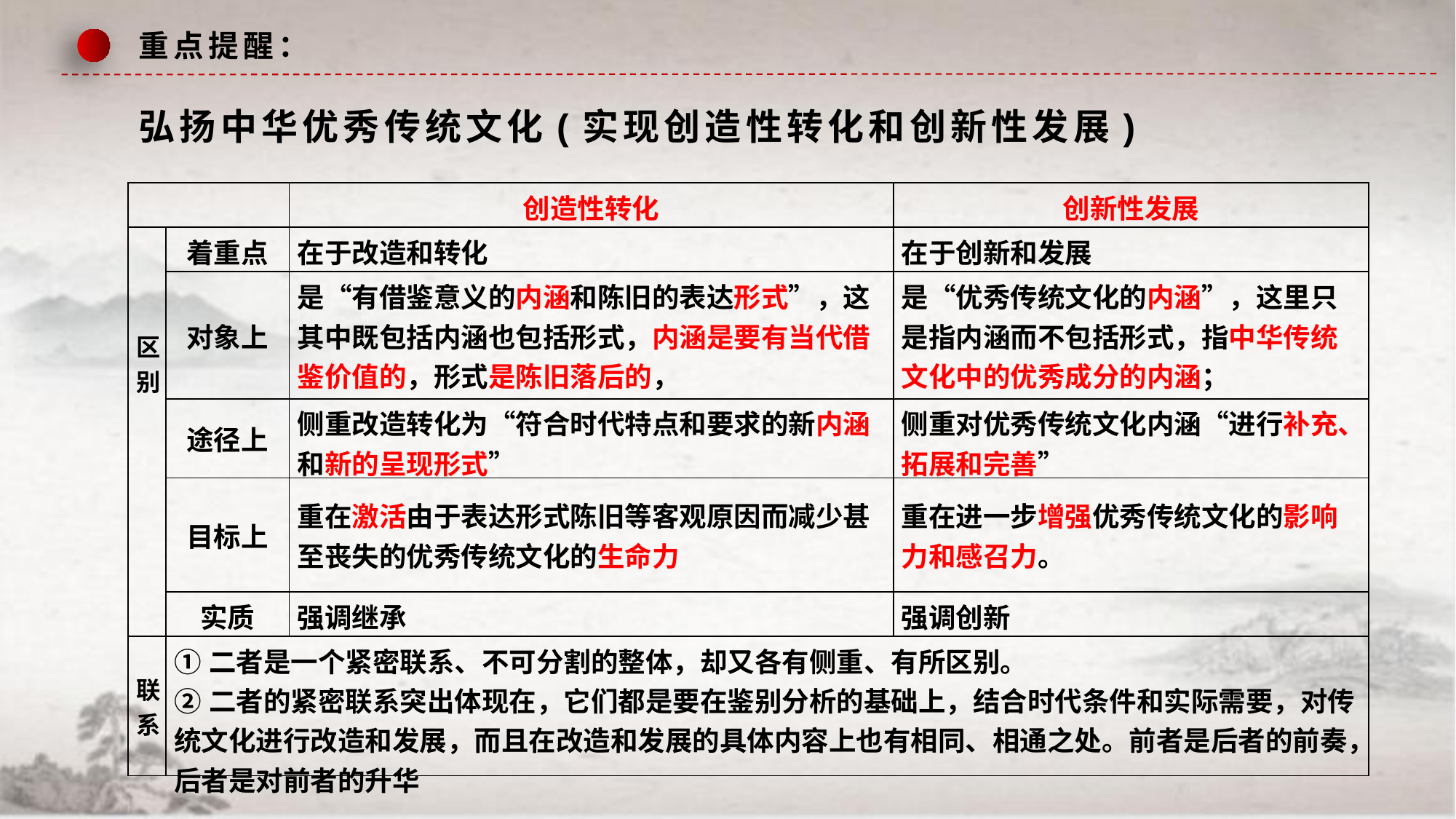

重点提醒：

弘扬中华优秀传统文化(实现创造性转化和创新性发展)
|  |  | 创造性转化 | 创新性发展 |
| --- | --- | --- | --- |
| 区别 | 着重点 | 在于改造和转化 | 在于创新和发展 |
|  | 对象上 | 是“有借鉴意义的内涵和陈旧的表达形式”，这其中既包括内涵也包括形式，内涵是要有当代借鉴价值的，形式是陈旧落后的， | 是“优秀传统文化的内涵”，这里只是指内涵而不包括形式，指中华传统文化中的优秀成分的内涵； |
|  | 途径上 | 侧重改造转化为“符合时代特点和要求的新内涵和新的呈现形式” | 侧重对优秀传统文化内涵“进行补充、拓展和完善” |
|  | 目标上 | 重在激活由于表达形式陈旧等客观原因而减少甚至丧失的优秀传统文化的生命力 | 重在进一步增强优秀传统文化的影响力和感召力。 |
|  | 实质 | 强调继承 | 强调创新 |
| 联系 | ①二者是一个紧密联系、不可分割的整体，却又各有侧重、有所区别。 ②二者的紧密联系突出体现在，它们都是要在鉴别分析的基础上，结合时代条件和实际需要，对传统文化进行改造和发展，而且在改造和发展的具体内容上也有相同、相通之处。前者是后者的前奏，后者是对前者的升华 |  |  |